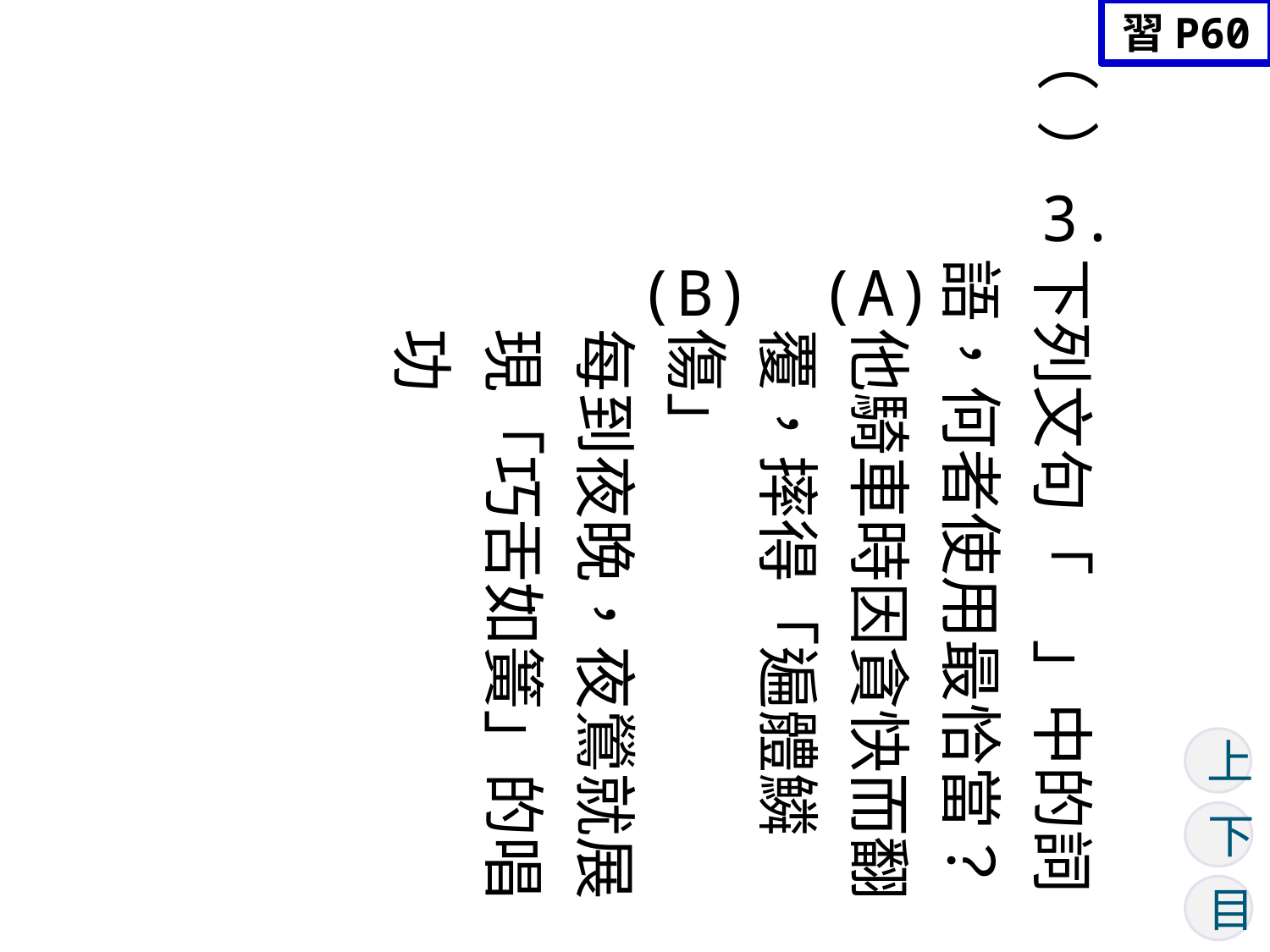

習P60
（  ）
3.
下列文句「　」中的詞語，何者使用最恰當？
他騎車時因貪快而翻覆，摔得「遍體鱗傷」
每到夜晚，夜鶯就展現「巧舌如簧」的唱功
(B)
(A)